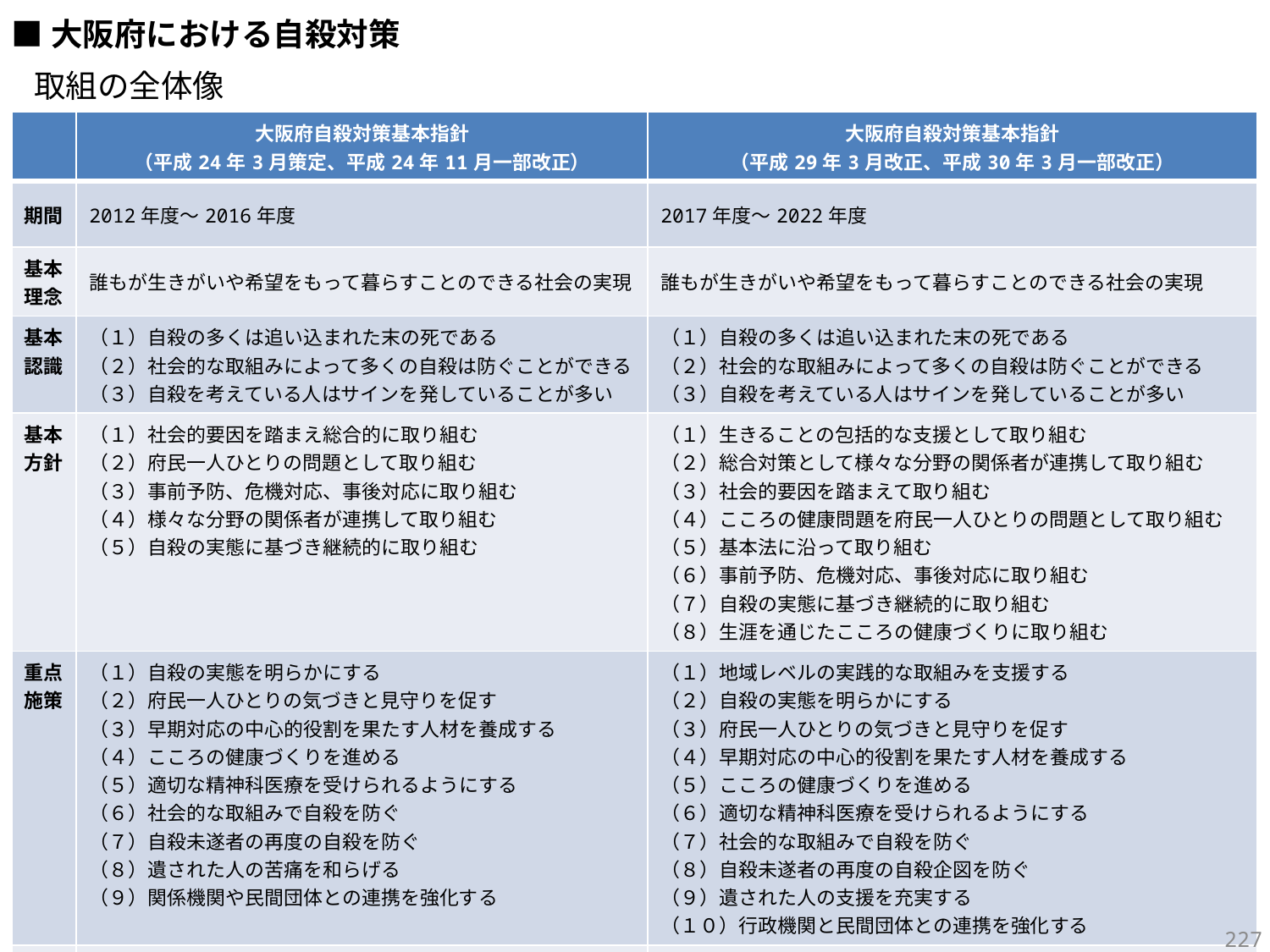

■大阪府における自殺対策
取組の全体像
|  | 大阪府自殺対策基本指針 （平成24年3月策定、平成24年11月一部改正） | 大阪府自殺対策基本指針 （平成29年3月改正、平成30年3月一部改正） |
| --- | --- | --- |
| 期間 | 2012年度～2016年度 | 2017年度～2022年度 |
| 基本理念 | 誰もが生きがいや希望をもって暮らすことのできる社会の実現 | 誰もが生きがいや希望をもって暮らすことのできる社会の実現 |
| 基本認識 | （１）自殺の多くは追い込まれた末の死である （２）社会的な取組みによって多くの自殺は防ぐことができる （３）自殺を考えている人はサインを発していることが多い | （１）自殺の多くは追い込まれた末の死である （２）社会的な取組みによって多くの自殺は防ぐことができる （３）自殺を考えている人はサインを発していることが多い |
| 基本方針 | （１）社会的要因を踏まえ総合的に取り組む （２）府民一人ひとりの問題として取り組む （３）事前予防、危機対応、事後対応に取り組む （４）様々な分野の関係者が連携して取り組む （５）自殺の実態に基づき継続的に取り組む | （１）生きることの包括的な支援として取り組む （２）総合対策として様々な分野の関係者が連携して取り組む （３）社会的要因を踏まえて取り組む （４）こころの健康問題を府民一人ひとりの問題として取り組む （５）基本法に沿って取り組む （６）事前予防、危機対応、事後対応に取り組む （７）自殺の実態に基づき継続的に取り組む （８）生涯を通じたこころの健康づくりに取り組む |
| 重点施策 | （１）自殺の実態を明らかにする （２）府民一人ひとりの気づきと見守りを促す （３）早期対応の中心的役割を果たす人材を養成する （４）こころの健康づくりを進める （５）適切な精神科医療を受けられるようにする （６）社会的な取組みで自殺を防ぐ （７）自殺未遂者の再度の自殺を防ぐ （８）遺された人の苦痛を和らげる （９）関係機関や民間団体との連携を強化する | （１）地域レベルの実践的な取組みを支援する （２）自殺の実態を明らかにする （３）府民一人ひとりの気づきと見守りを促す （４）早期対応の中心的役割を果たす人材を養成する （５）こころの健康づくりを進める （６）適切な精神科医療を受けられるようにする （７）社会的な取組みで自殺を防ぐ （８）自殺未遂者の再度の自殺企図を防ぐ （９）遺された人の支援を充実する （１０）行政機関と民間団体との連携を強化する |
| 目標 | 年間の自殺者数を平成9年以前の水準（1,500人以下）にする | （１）毎年、府内の自殺者数の減少を維持する （２）早期に府内各市町村が自殺対策計画を策定するよう支援する |
227